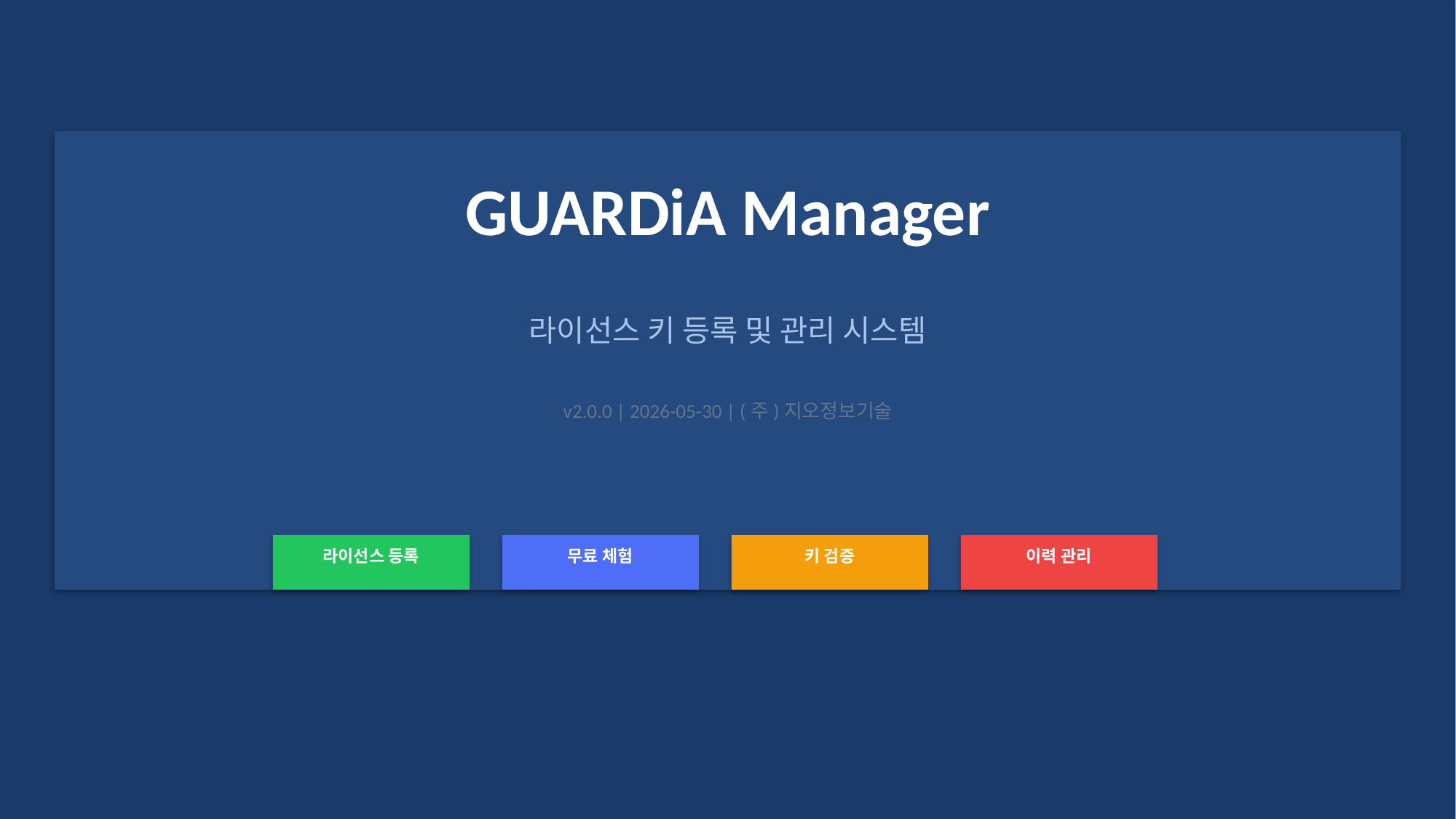

GUARDiA Manager
라이선스 키 등록 및 관리 시스템
v2.0.0 | 2026-05-30 | (주)지오정보기술

라이선스 등록
무료 체험
키 검증
이력 관리